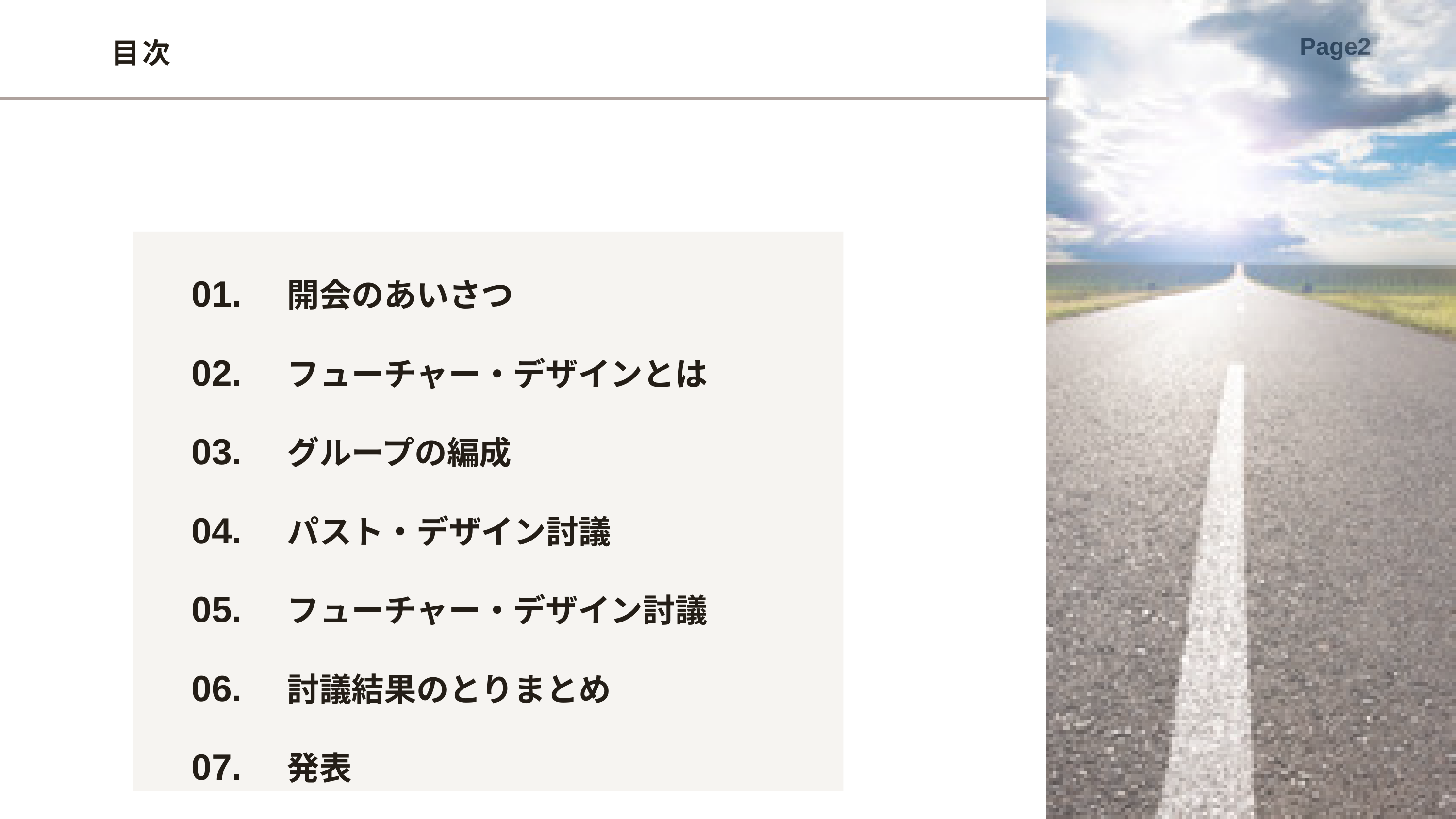

目次
01.　開会のあいさつ
02.　フューチャー・デザインとは
03.　グループの編成
04.　パスト・デザイン討議
05.　フューチャー・デザイン討議
06.　討議結果のとりまとめ
07.　発表